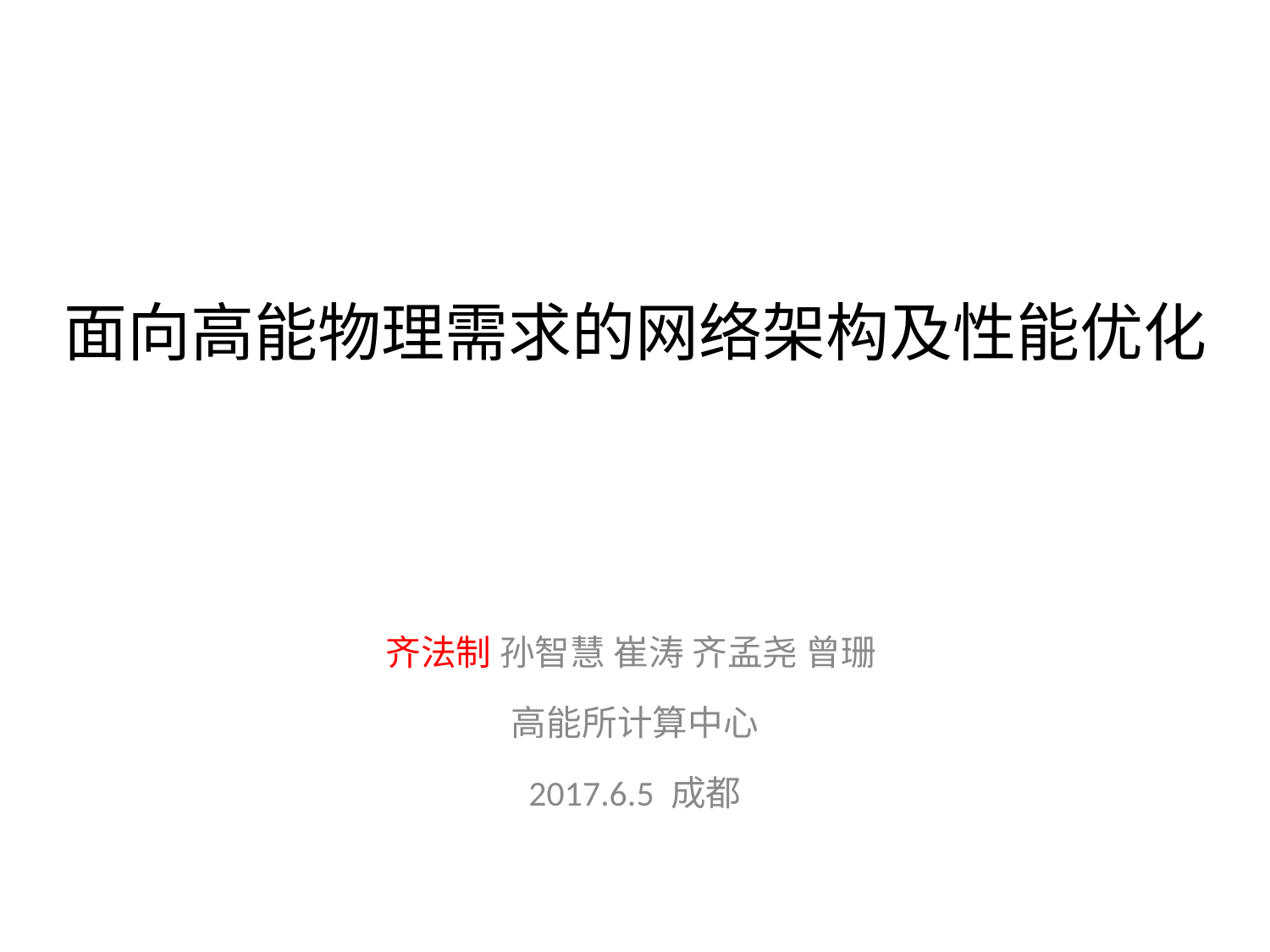

面向高能物理需求的网络架构及性能优化

齐法制 孙智慧 崔涛 齐孟尧 曾珊
高能所计算中心
2017.6.5 成都